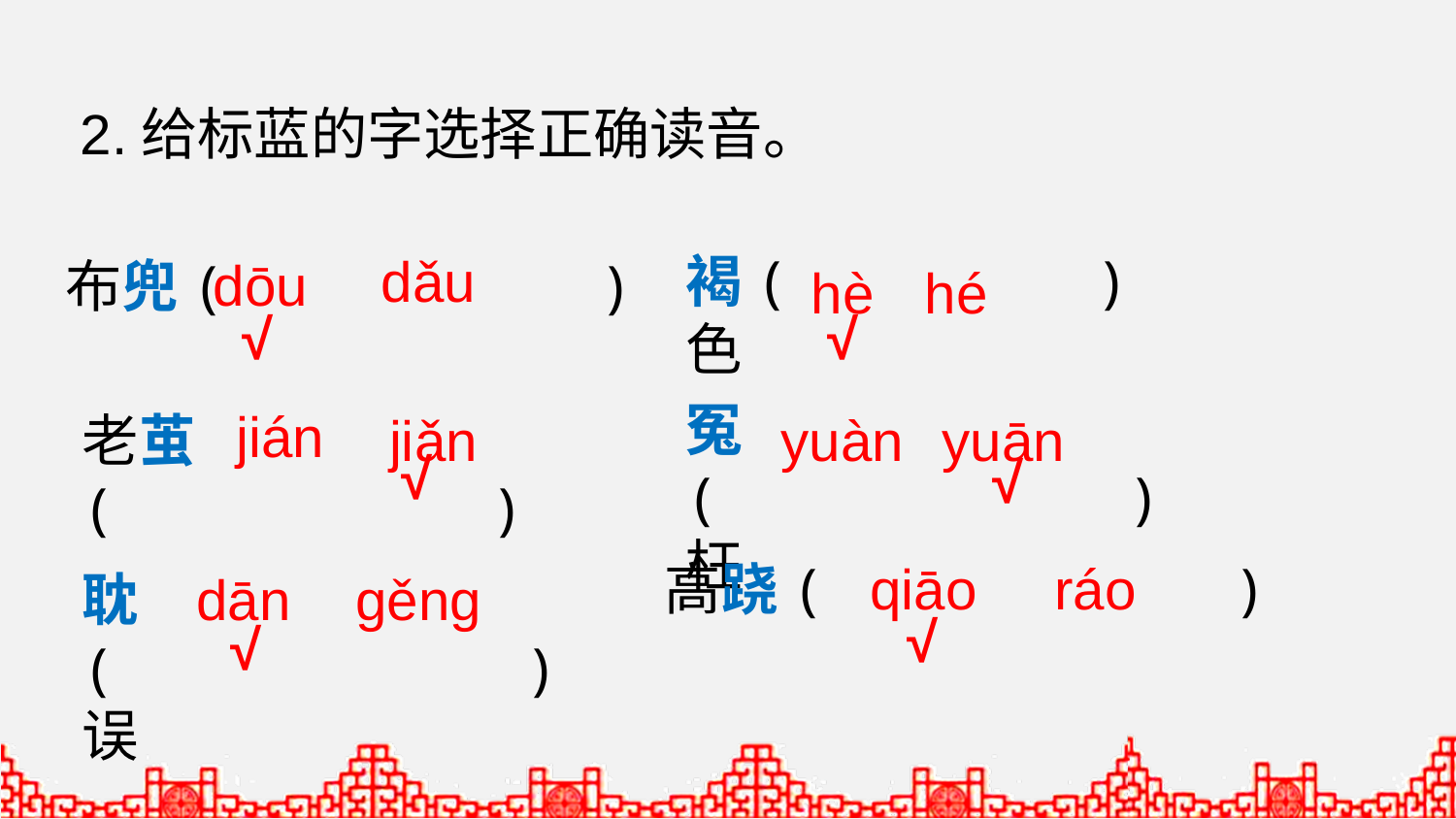

2.给标蓝的字选择正确读音。
dǎu
褐(         )色
dōu
布兜(           )
hè
hé
√
√
冤(            )枉
jián
老茧(           )
jiǎn
yuàn
yuān
√
√
高跷(            )
qiāo
ráo
耽(            )误
dān
gěng
√
√